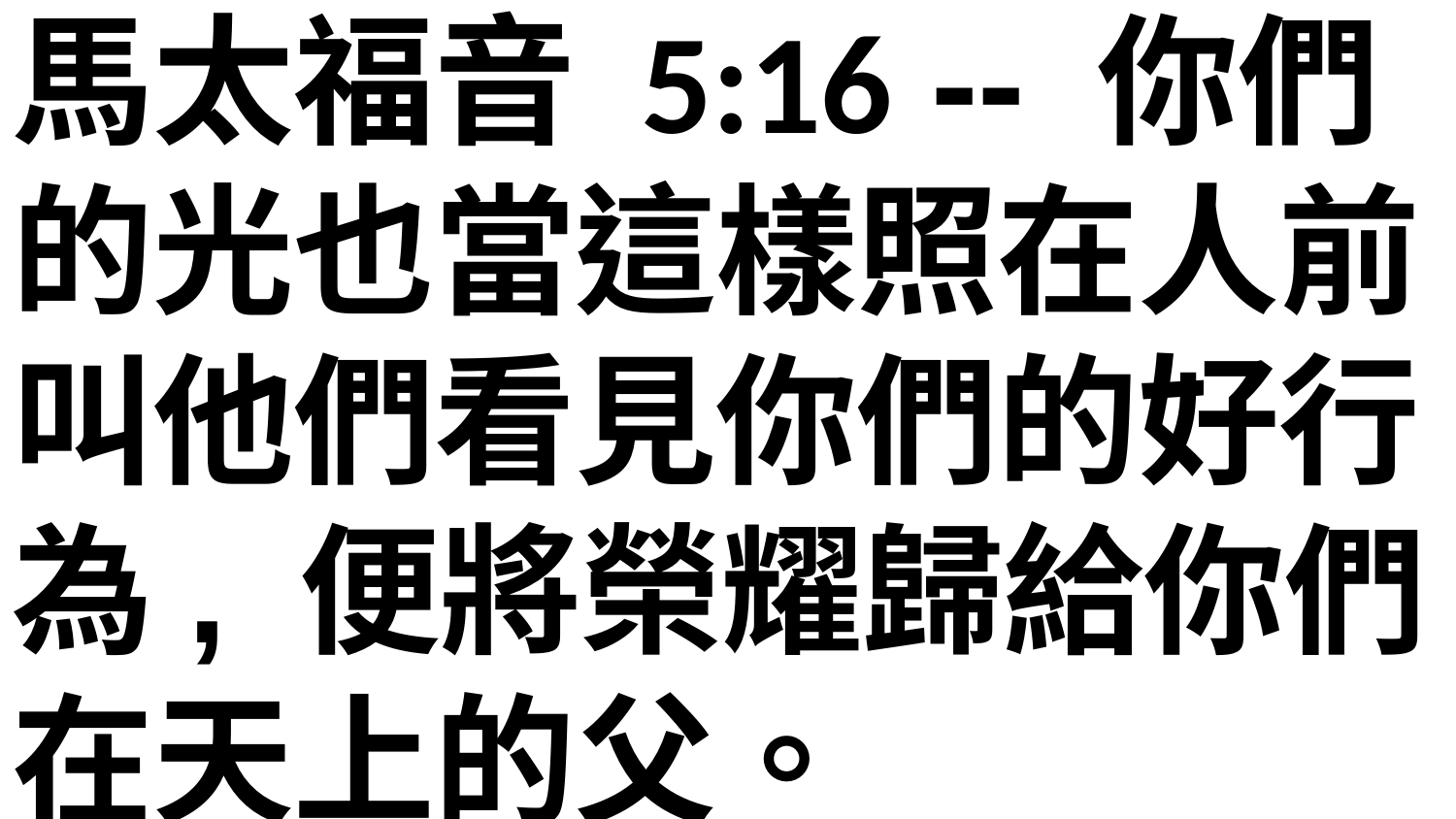

馬太福音 5:16 -- 你們的光也當這樣照在人前,叫他們看見你們的好行為, 便將榮耀歸給你們在天上的父。